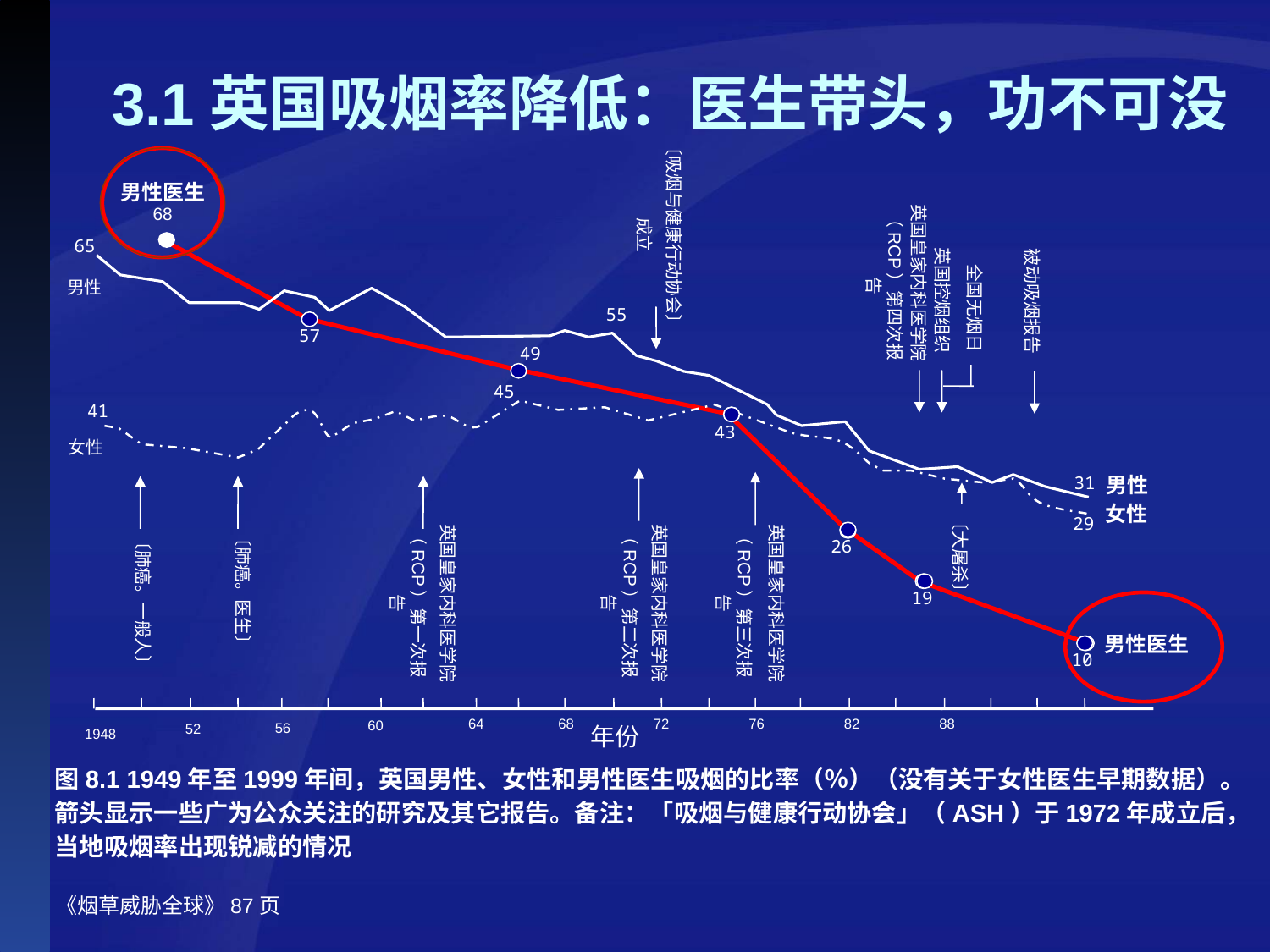

3.1英国吸烟率降低：医生带头，功不可没

男性医生
68
〔吸烟与健康行动协会〕
成立

65

英国皇家内科医学院
（RCP）第四次报告
男性
英国控烟组织
被动吸烟报告
全国无烟日
55

57
49

45

41

43
女性
31
男性

女性
29

26
〔大屠杀〕

〔肺癌。医生〕
19
〔肺癌。一般人〕
（RCP）第一次报告
英国皇家内科医学院
（RCP）第二次报告
英国皇家内科医学院
（RCP）第三次报告
英国皇家内科医学院

男性医生

10

64
68
72
76
82
88

60
56
52
年份
1948
图8.1 1949年至1999年间，英国男性、女性和男性医生吸烟的比率（％）（没有关于女性医生早期数据）。箭头显示一些广为公众关注的研究及其它报告。备注：「吸烟与健康行动协会」（ASH）于1972年成立后，当地吸烟率出现锐减的情况
《烟草威胁全球》87页